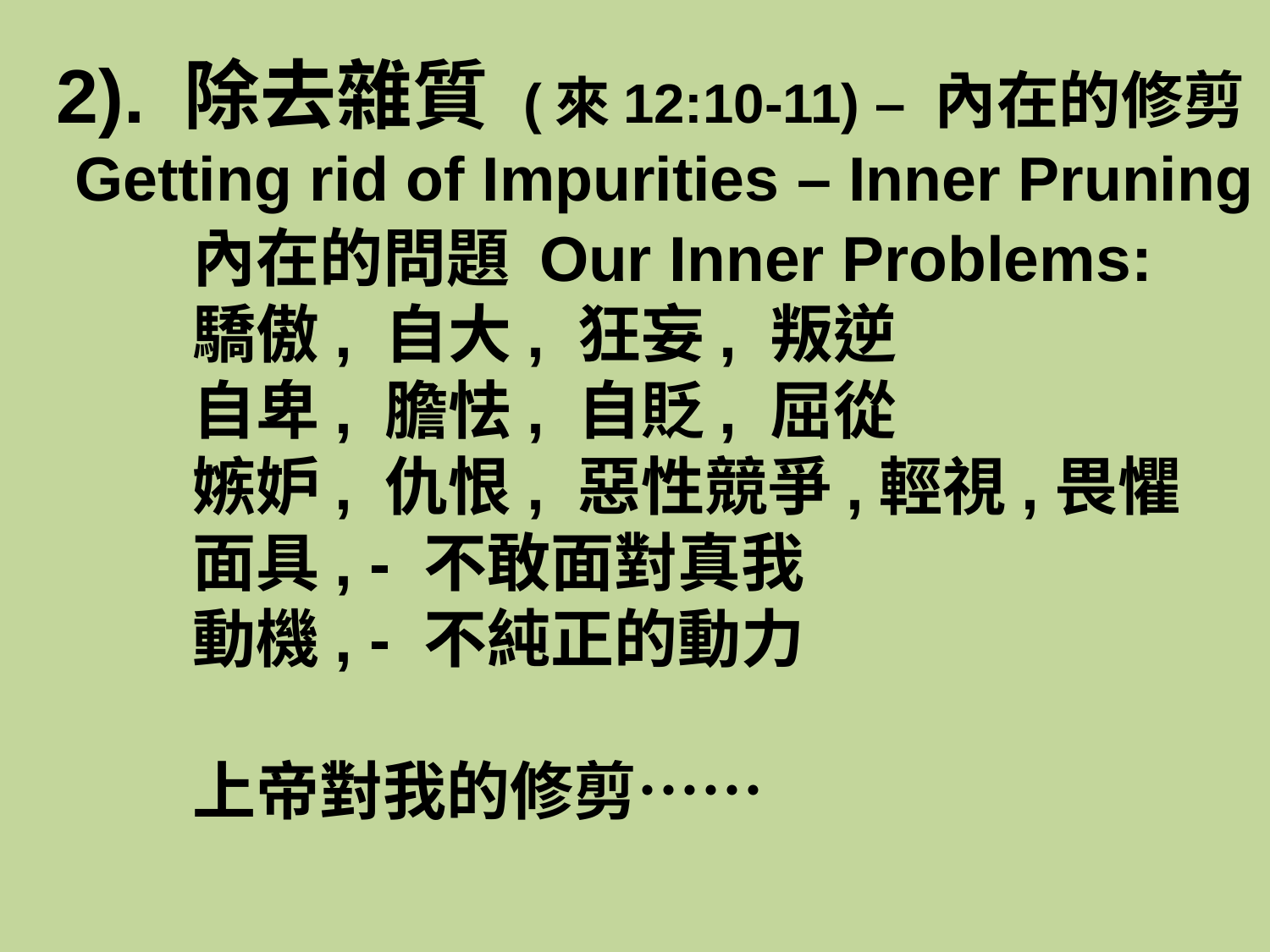

# 2). 除去雜質 (來12:10-11) – 內在的修剪 Getting rid of Impurities – Inner Pruning
內在的問題 Our Inner Problems:
驕傲, 自大, 狂妄, 叛逆
自卑, 膽怯, 自貶, 屈從
嫉妒, 仇恨, 惡性競爭,輕視,畏懼
面具, - 不敢面對真我
動機, - 不純正的動力

上帝對我的修剪……